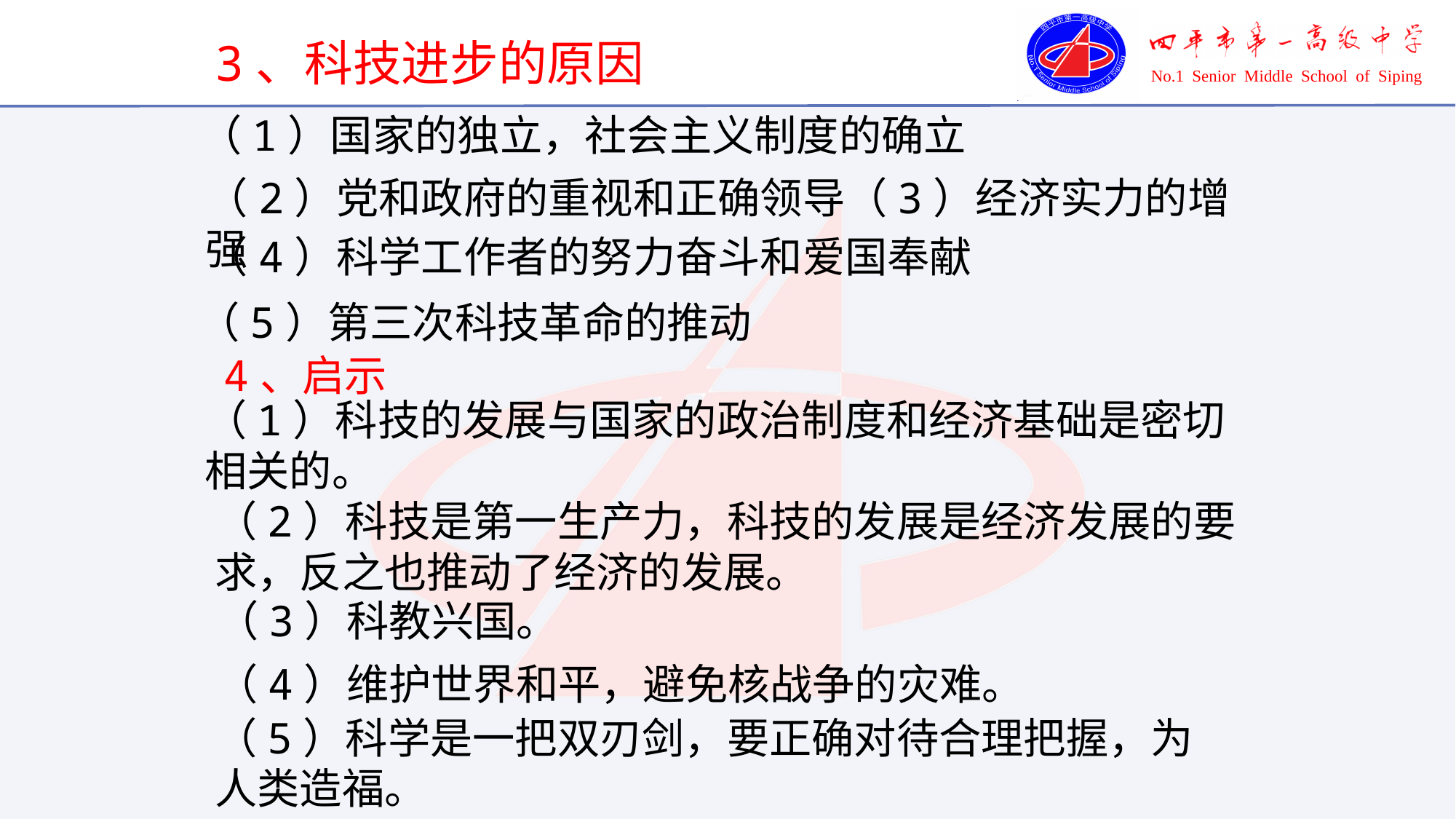

3、科技进步的原因
（1）国家的独立，社会主义制度的确立
（2）党和政府的重视和正确领导（3）经济实力的增强

（4）科学工作者的努力奋斗和爱国奉献
（5）第三次科技革命的推动
4、启示
（1）科技的发展与国家的政治制度和经济基础是密切相关的。
（2）科技是第一生产力，科技的发展是经济发展的要求，反之也推动了经济的发展。
（3）科教兴国。
（4）维护世界和平，避免核战争的灾难。
（5）科学是一把双刃剑，要正确对待合理把握，为人类造福。